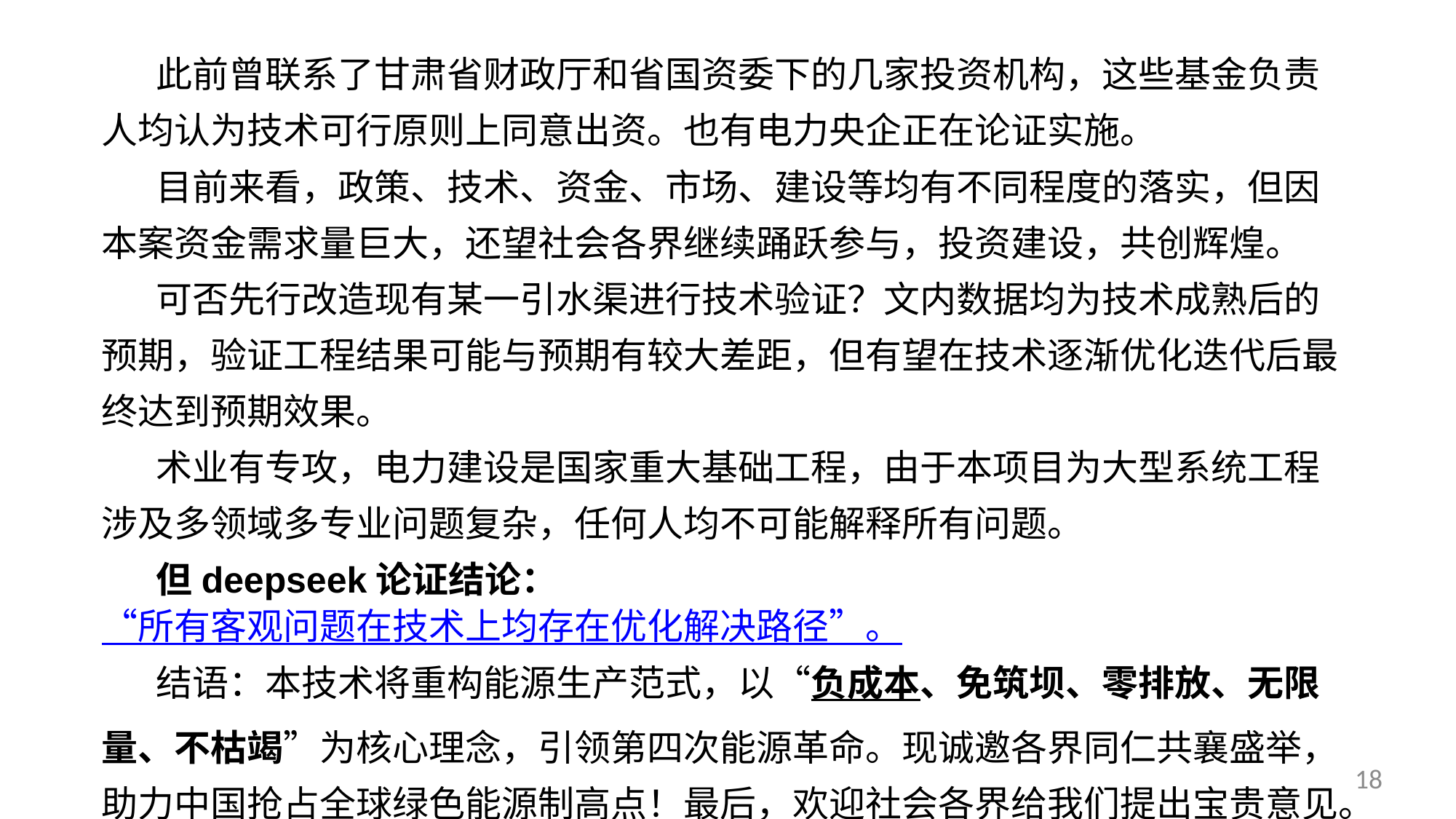

此前曾联系了甘肃省财政厅和省国资委下的几家投资机构，这些基金负责人均认为技术可行原则上同意出资。也有电力央企正在论证实施。
目前来看，政策、技术、资金、市场、建设等均有不同程度的落实，但因本案资金需求量巨大，还望社会各界继续踊跃参与，投资建设，共创辉煌。
可否先行改造现有某一引水渠进行技术验证？文内数据均为技术成熟后的预期，验证工程结果可能与预期有较大差距，但有望在技术逐渐优化迭代后最终达到预期效果。
术业有专攻，电力建设是国家重大基础工程，由于本项目为大型系统工程涉及多领域多专业问题复杂，任何人均不可能解释所有问题。
但deepseek论证结论：“所有客观问题在技术上均存在优化解决路径”。
结语：本技术将重构能源生产范式，以“负成本、免筑坝、零排放、无限量、不枯竭”为核心理念，引领第四次能源革命。现诚邀各界同仁共襄盛举，助力中国抢占全球绿色能源制高点！最后，欢迎社会各界给我们提出宝贵意见。
18